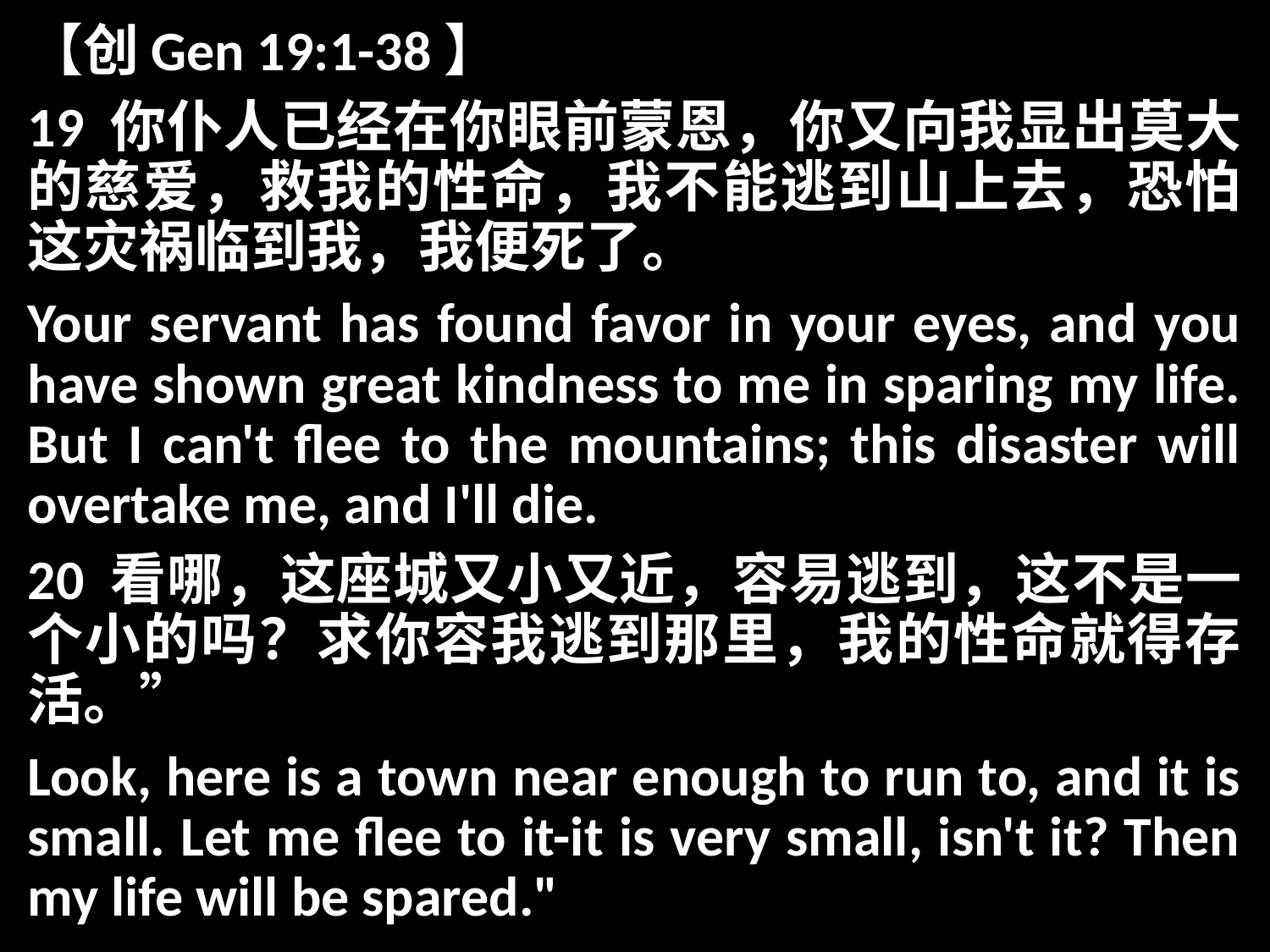

【创Gen 19:1-38】
19 你仆人已经在你眼前蒙恩，你又向我显出莫大的慈爱，救我的性命，我不能逃到山上去，恐怕这灾祸临到我，我便死了。
Your servant has found favor in your eyes, and you have shown great kindness to me in sparing my life. But I can't flee to the mountains; this disaster will overtake me, and I'll die.
20 看哪，这座城又小又近，容易逃到，这不是一个小的吗？求你容我逃到那里，我的性命就得存活。”
Look, here is a town near enough to run to, and it is small. Let me flee to it-it is very small, isn't it? Then my life will be spared."